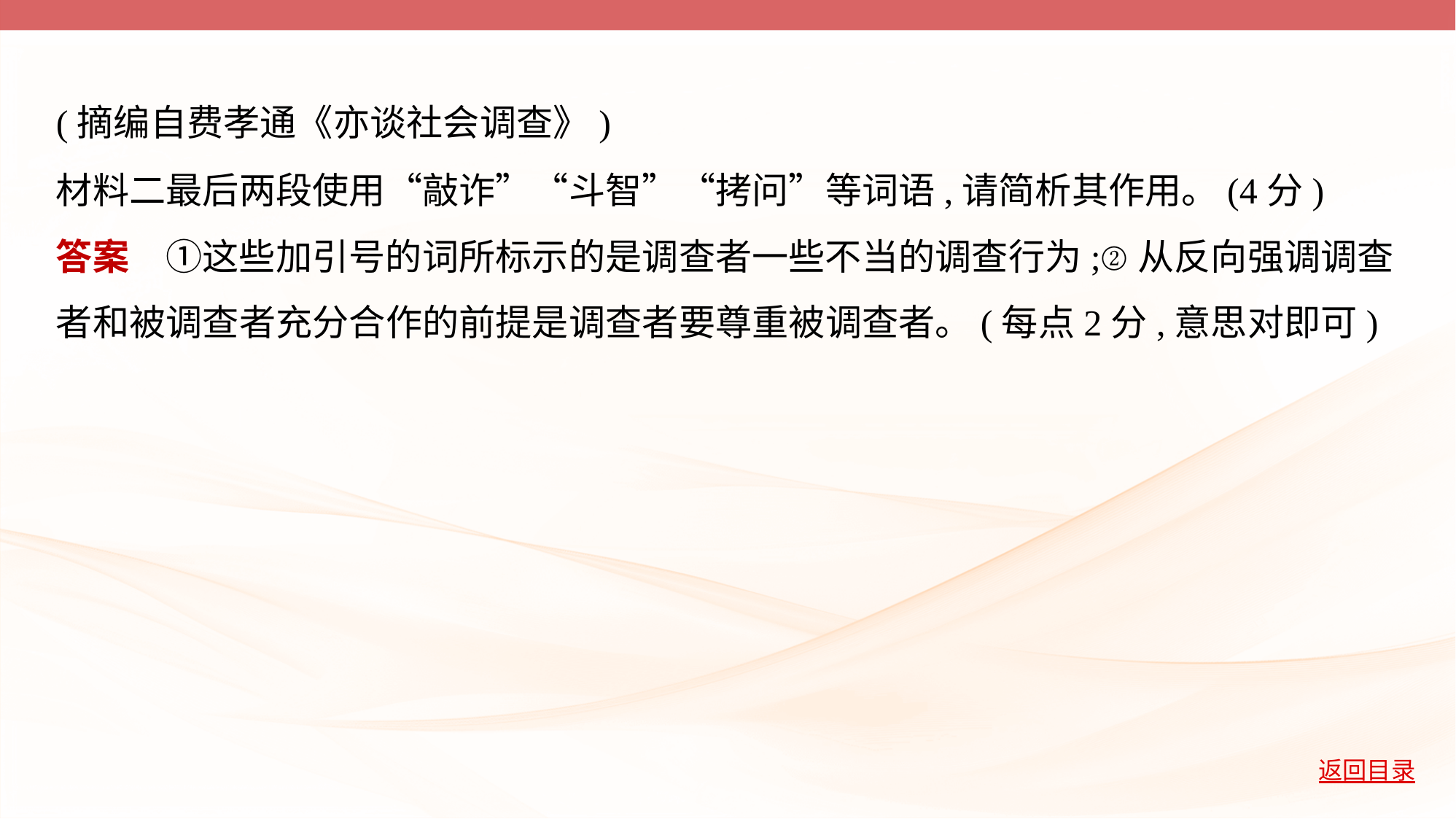

(摘编自费孝通《亦谈社会调查》)
材料二最后两段使用“敲诈”“斗智”“拷问”等词语,请简析其作用。(4分)

答案　①这些加引号的词所标示的是调查者一些不当的调查行为;②从反向强调调查
者和被调查者充分合作的前提是调查者要尊重被调查者。(每点2分,意思对即可)